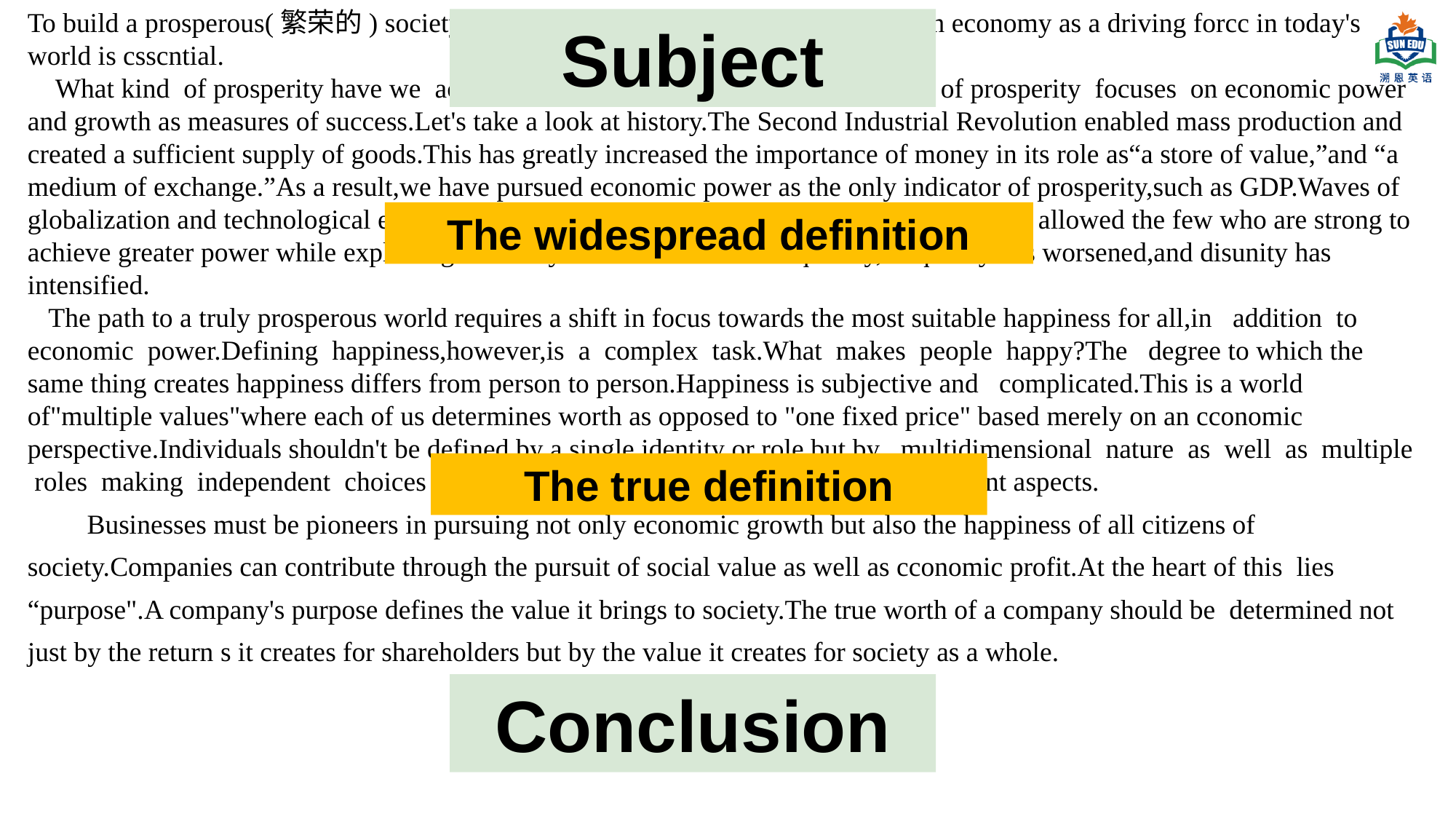

To build a prosperous(繁荣的) society,a fundamental understanding of the modern economy as a driving forcc in today's world is csscntial.     What kind  of prosperity have we  achieved  so  far?The  widespread  definition  of prosperity  focuses  on economic power and growth as measures of success.Let's take a look at history.The Second Industrial Revolution enabled mass production and created a sufficient supply of goods.This has greatly increased the importance of money in its role as“a store of value,”and “a medium of exchange.”As a result,we have pursued economic power as the only indicator of prosperity,such as GDP.Waves of globalization and technological evolution have promoted overall economic growth,but have allowed the few who are strong to achieve greater power while exploiting the many who are weak.Consequently,inequality has worsened,and disunity has intensified.   The path to a truly prosperous world requires a shift in focus towards the most suitable happiness for all,in   addition  to  economic  power.Defining  happiness,however,is  a  complex  task.What  makes  people  happy?The   degree to which the same thing creates happiness differs from person to person.Happiness is subjective and   complicated.This is a world of"multiple values"where each of us determines worth as opposed to "one fixed price" based merely on an cconomic perspective.Individuals shouldn't be defined by a single identity or role but by   multidimensional  nature  as  well  as  multiple  roles  making  independent  choices  and  taking  actions  for  their happiness in different aspects.    Businesses must be pioneers in pursuing not only economic growth but also the happiness of all citizens of society.Companies can contribute through the pursuit of social value as well as cconomic profit.At the heart of this  lies “purpose".A company's purpose defines the value it brings to society.The true worth of a company should be  determined not just by the return s it creates for shareholders but by the value it creates for society as a whole.
Subject
The widespread definition
The true definition
Conclusion